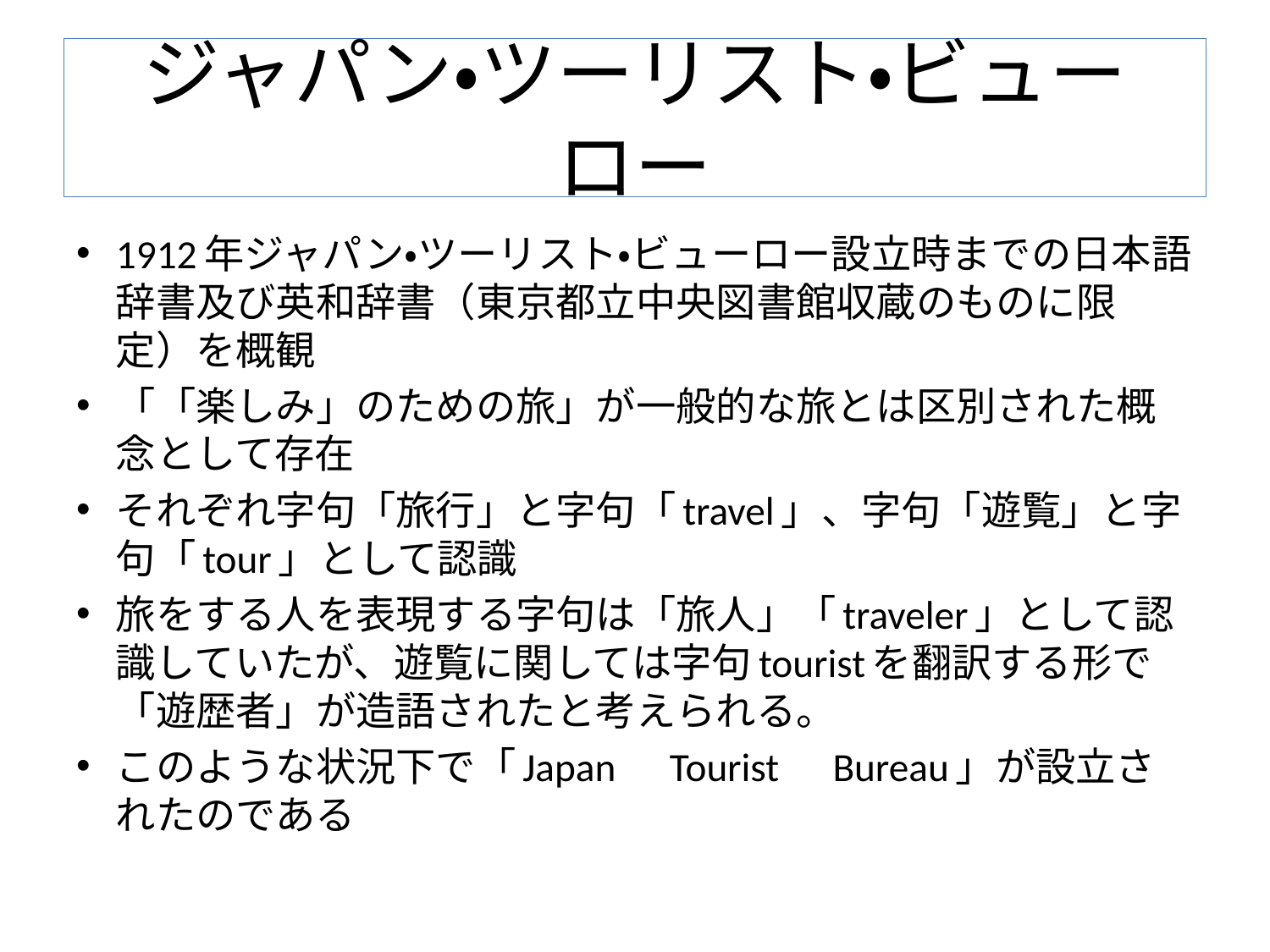

# ジャパン・ツーリスト・ビューロー
1912年ジャパン・ツーリスト・ビューロー設立時までの日本語辞書及び英和辞書（東京都立中央図書館収蔵のものに限定）を概観
「「楽しみ」のための旅」が一般的な旅とは区別された概念として存在
それぞれ字句「旅行」と字句「travel」、字句「遊覧」と字句「tour」として認識
旅をする人を表現する字句は「旅人」「traveler」として認識していたが、遊覧に関しては字句touristを翻訳する形で「遊歴者」が造語されたと考えられる。
このような状況下で「Japan　Tourist　Bureau」が設立されたのである